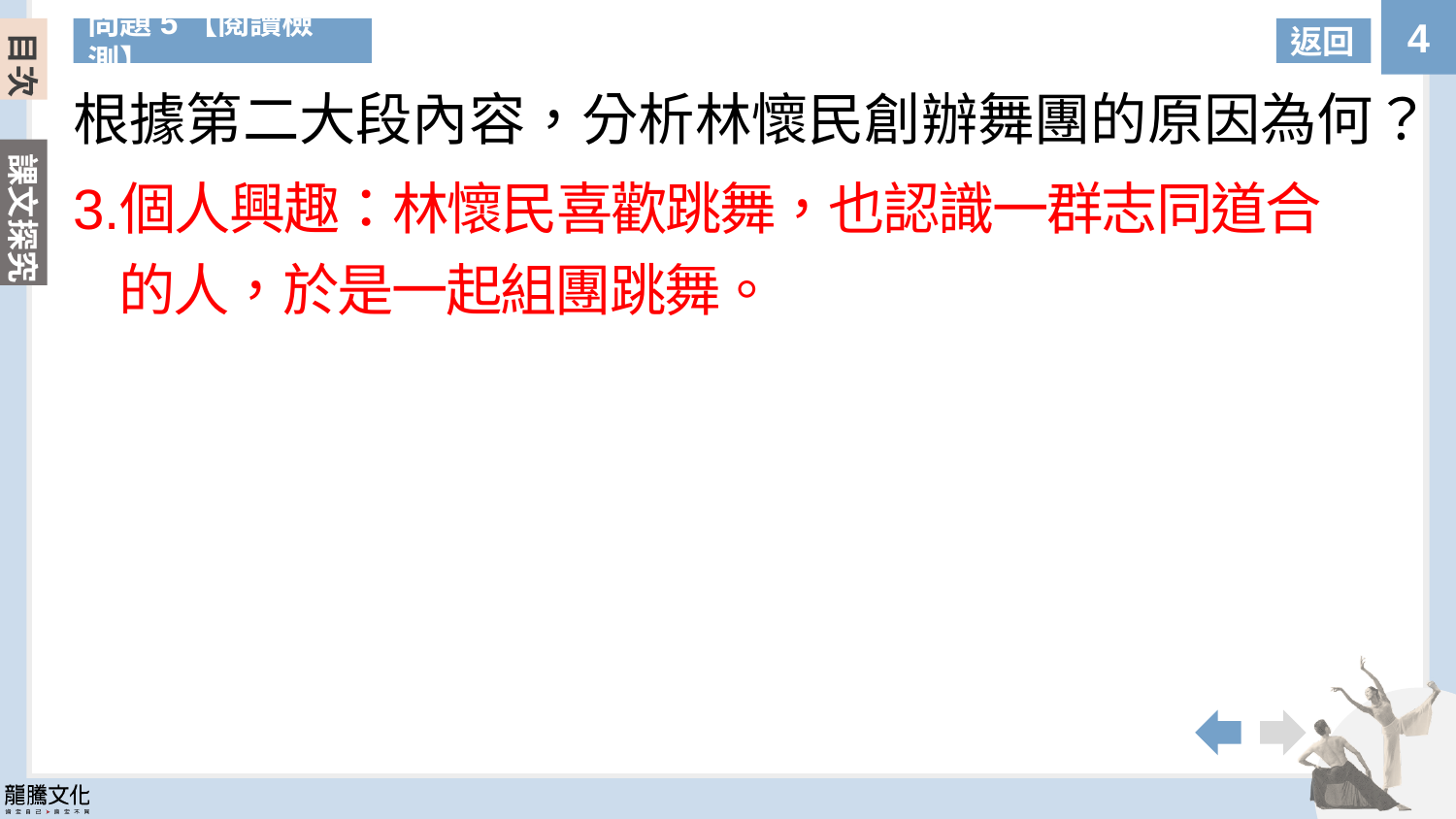

目次
問題5【閱讀檢測】
返回
根據第二大段內容，分析林懷民創辦舞團的原因為何？
個人興趣：林懷民喜歡跳舞，也認識一群志同道合
的人，於是一起組團跳舞。